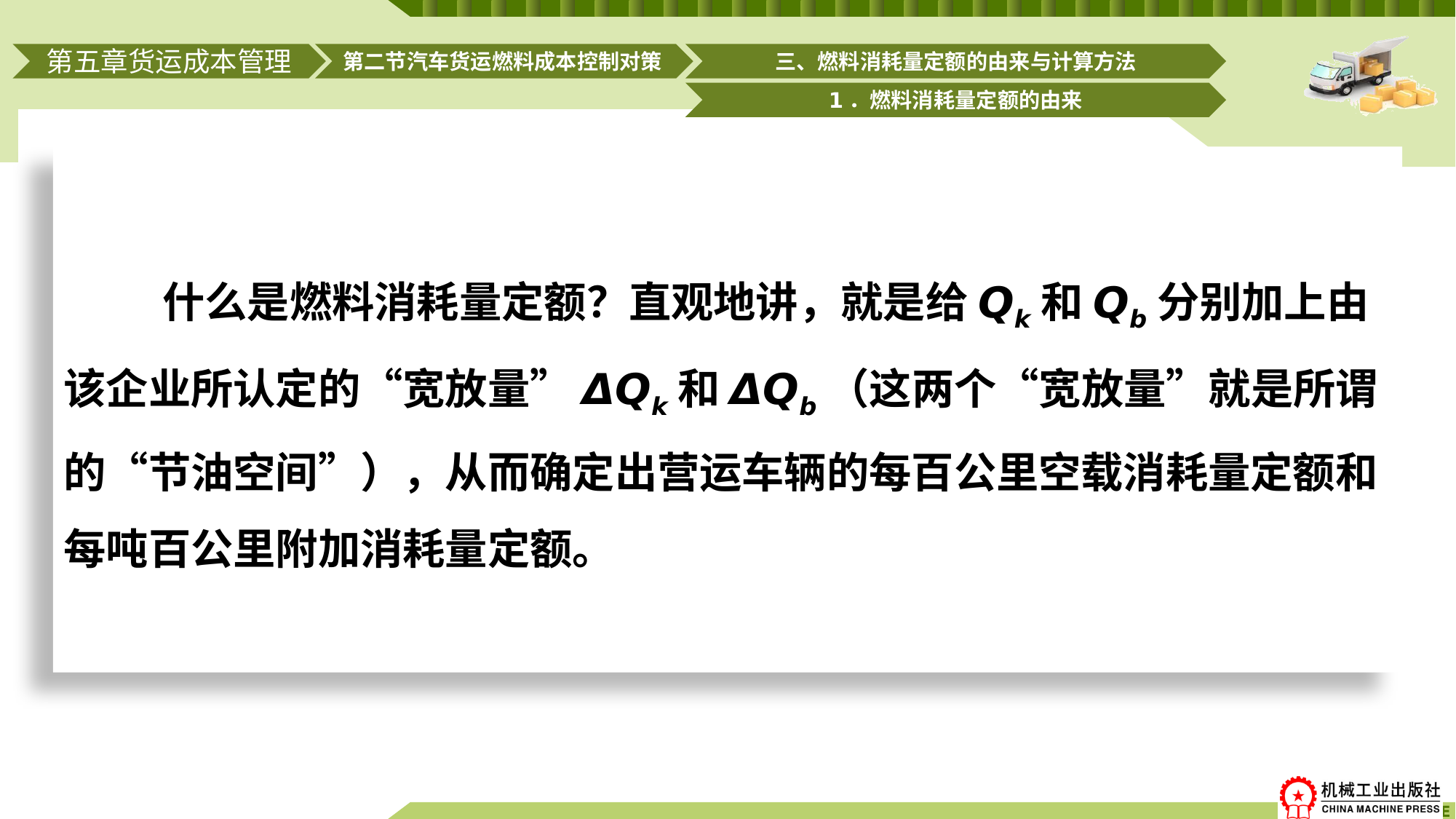

第二节汽车货运燃料成本控制对策
三、燃料消耗量定额的由来与计算方法
第五章货运成本管理
1．燃料消耗量定额的由来
# 什么是燃料消耗量定额？直观地讲，就是给Qk和Qb分别加上由该企业所认定的“宽放量”ΔQk和ΔQb（这两个“宽放量”就是所谓的“节油空间”），从而确定出营运车辆的每百公里空载消耗量定额和每吨百公里附加消耗量定额。